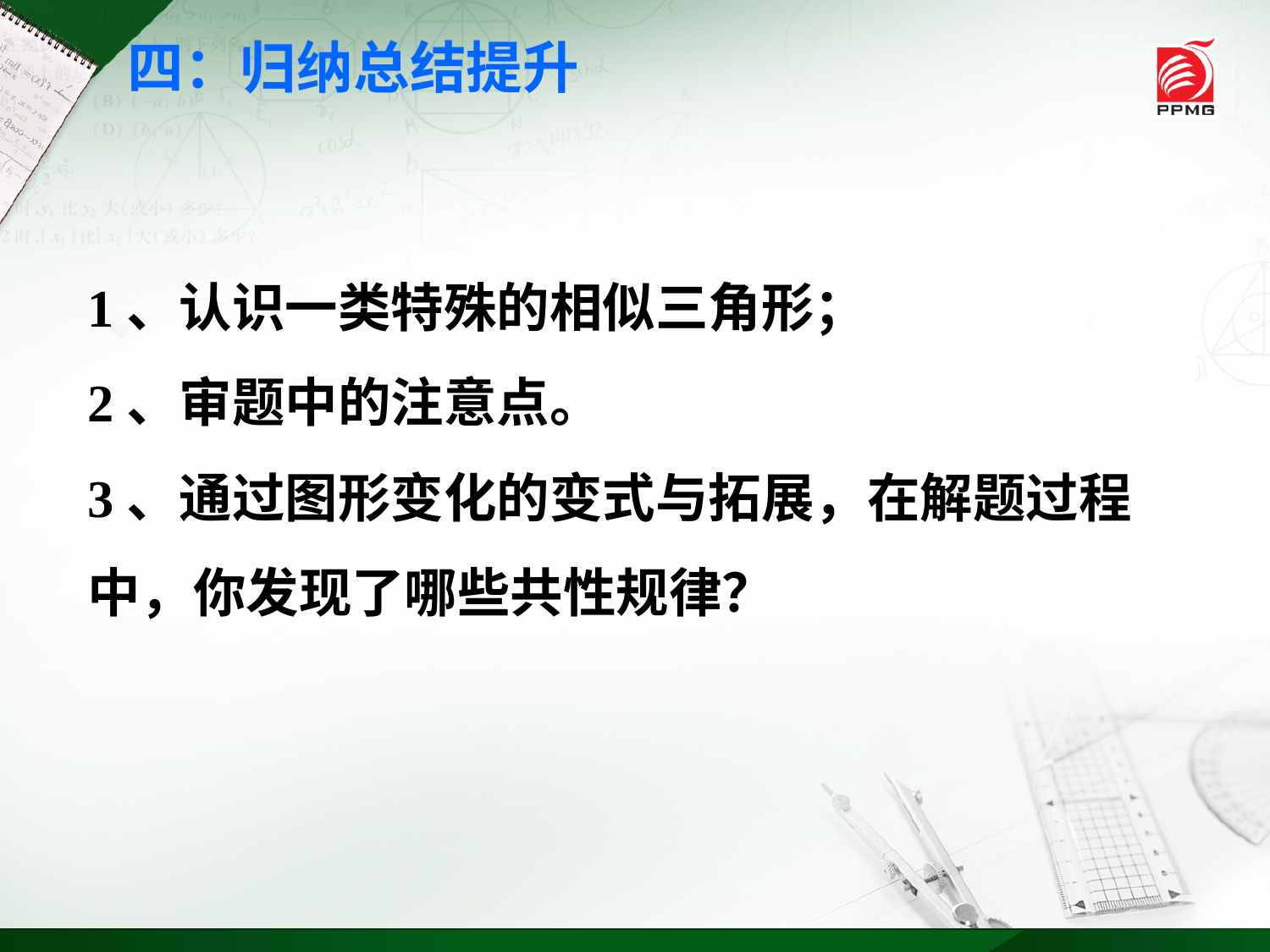

四：归纳总结提升
1、认识一类特殊的相似三角形；
2、审题中的注意点。
3、通过图形变化的变式与拓展，在解题过程中，你发现了哪些共性规律？